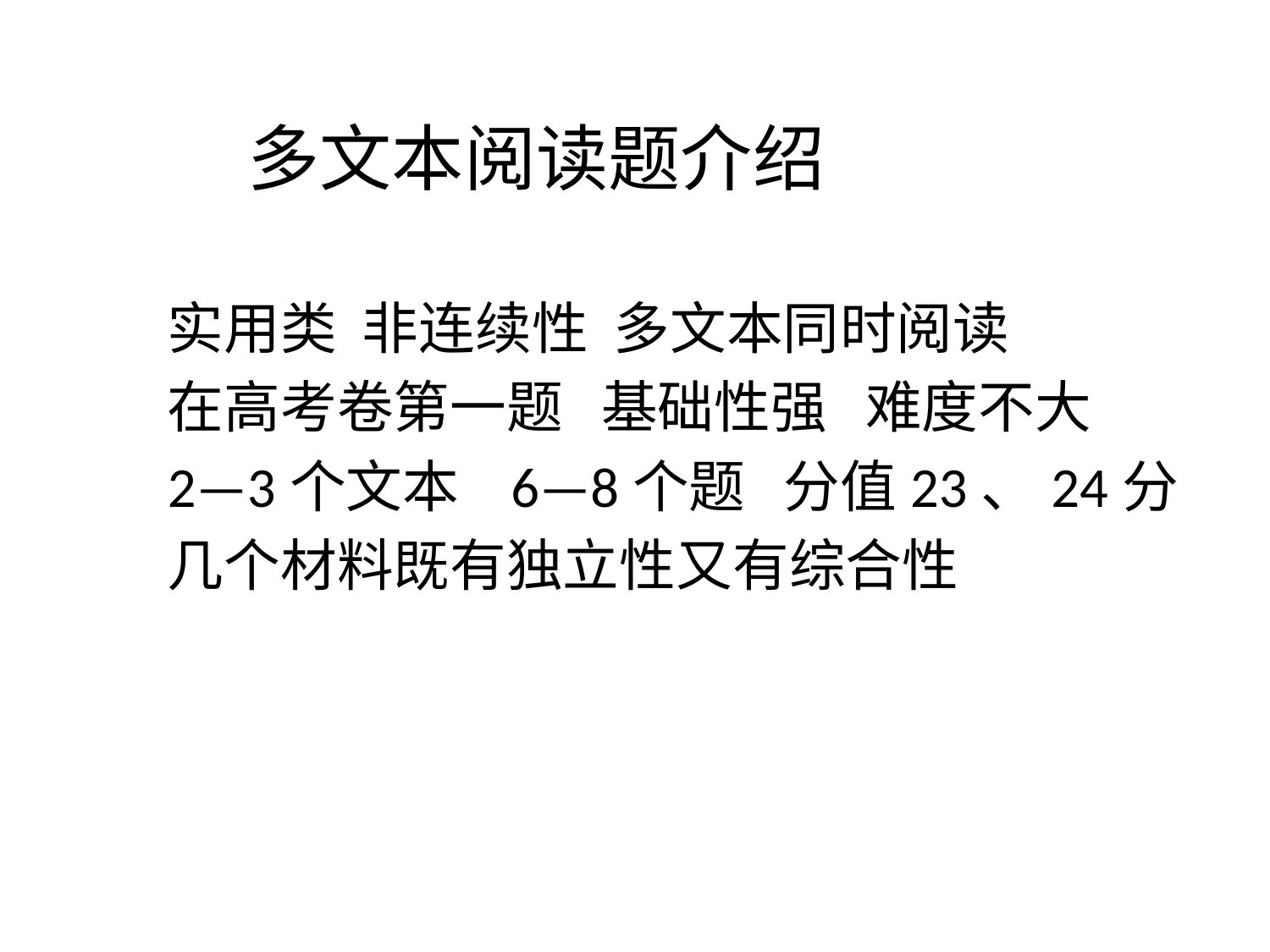

# 多文本阅读题介绍
实用类  非连续性  多文本同时阅读
在高考卷第一题   基础性强   难度不大
2—3个文本   6—8个题   分值23、24分
几个材料既有独立性又有综合性